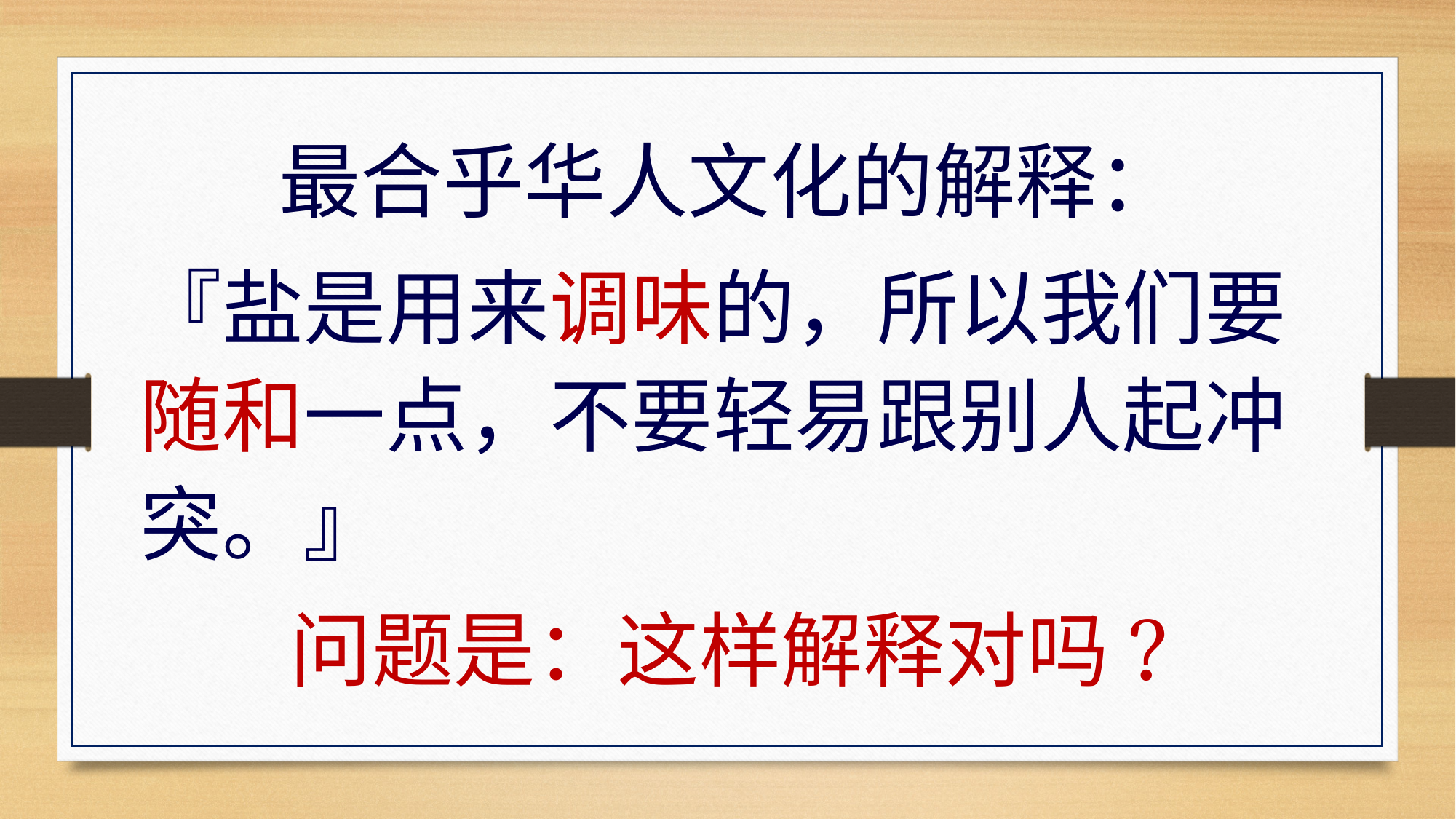

最合乎华人文化的解释：
『盐是用来调味的，所以我们要随和一点，不要轻易跟别人起冲突。』
问题是：这样解释对吗?